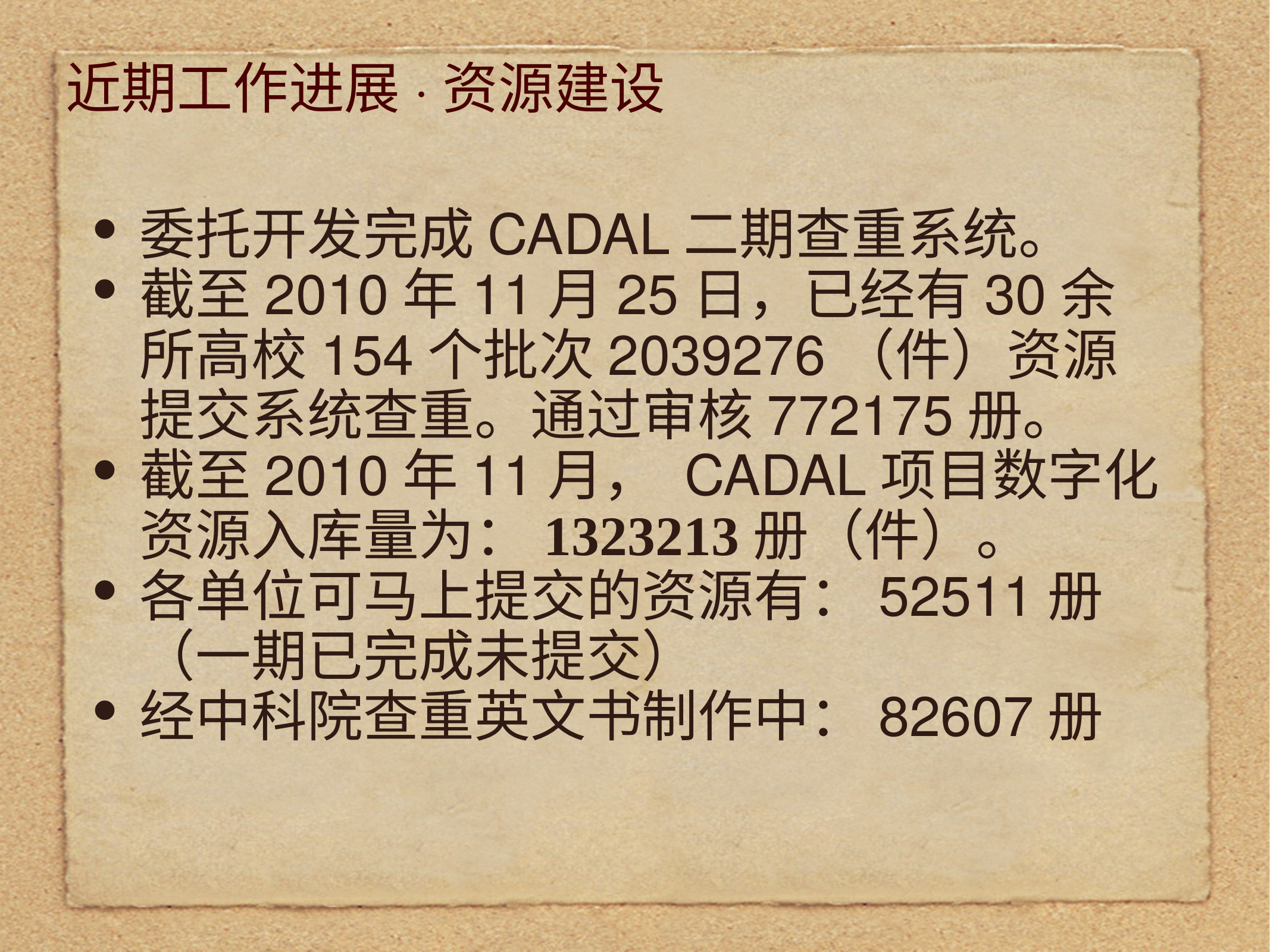

近期工作进展·资源建设
委托开发完成CADAL二期查重系统。
截至2010年11月25日，已经有30余所高校154个批次2039276（件）资源提交系统查重。通过审核772175册。
截至2010年11月， CADAL项目数字化资源入库量为：1323213册（件）。
各单位可马上提交的资源有：52511册（一期已完成未提交）
经中科院查重英文书制作中：82607册